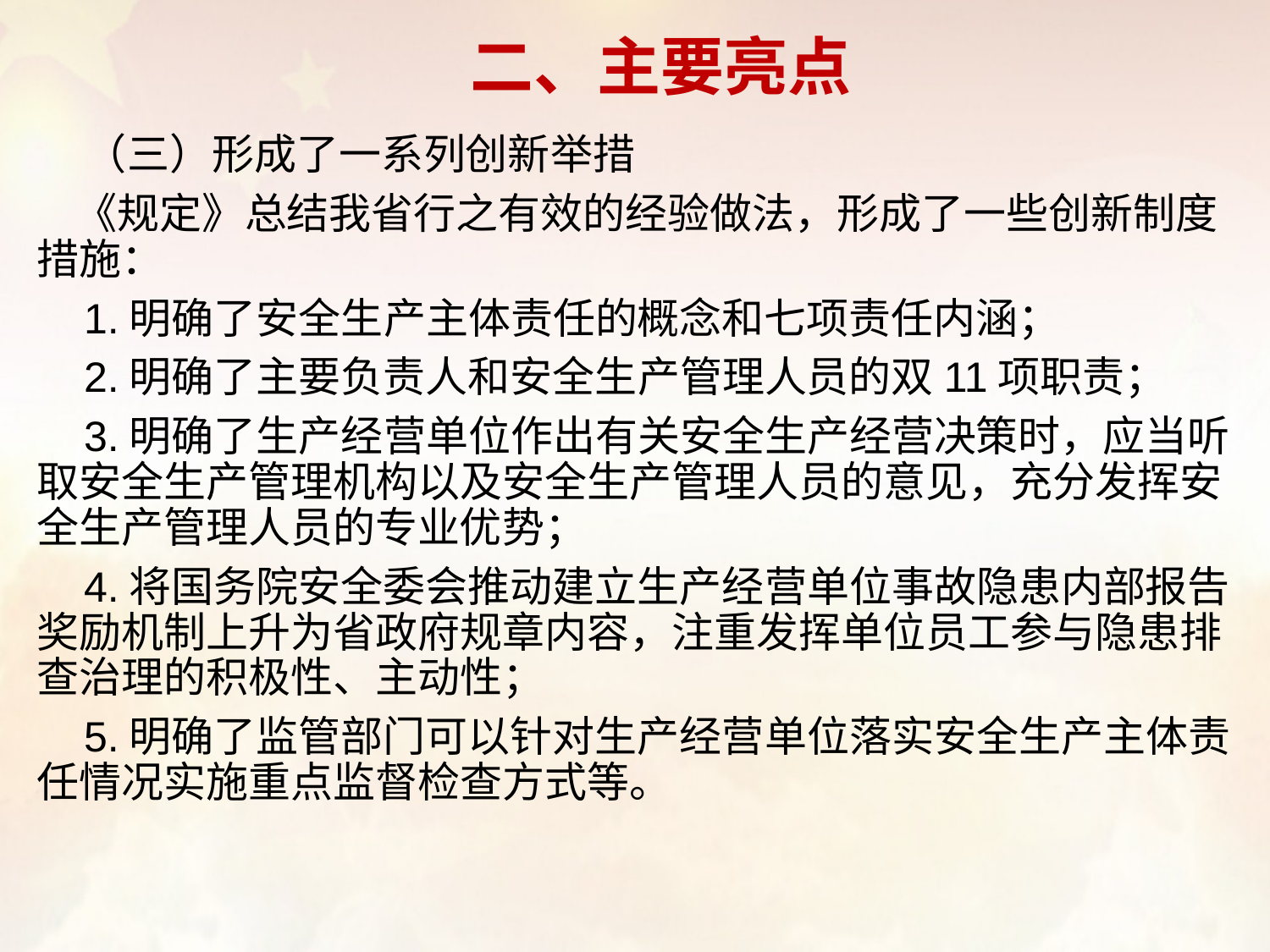

# 二、主要亮点
    （三）形成了一系列创新举措
   《规定》总结我省行之有效的经验做法，形成了一些创新制度措施：
    1.明确了安全生产主体责任的概念和七项责任内涵；
    2.明确了主要负责人和安全生产管理人员的双11项职责；
    3.明确了生产经营单位作出有关安全生产经营决策时，应当听取安全生产管理机构以及安全生产管理人员的意见，充分发挥安全生产管理人员的专业优势；
    4.将国务院安全委会推动建立生产经营单位事故隐患内部报告奖励机制上升为省政府规章内容，注重发挥单位员工参与隐患排查治理的积极性、主动性；
    5.明确了监管部门可以针对生产经营单位落实安全生产主体责任情况实施重点监督检查方式等。